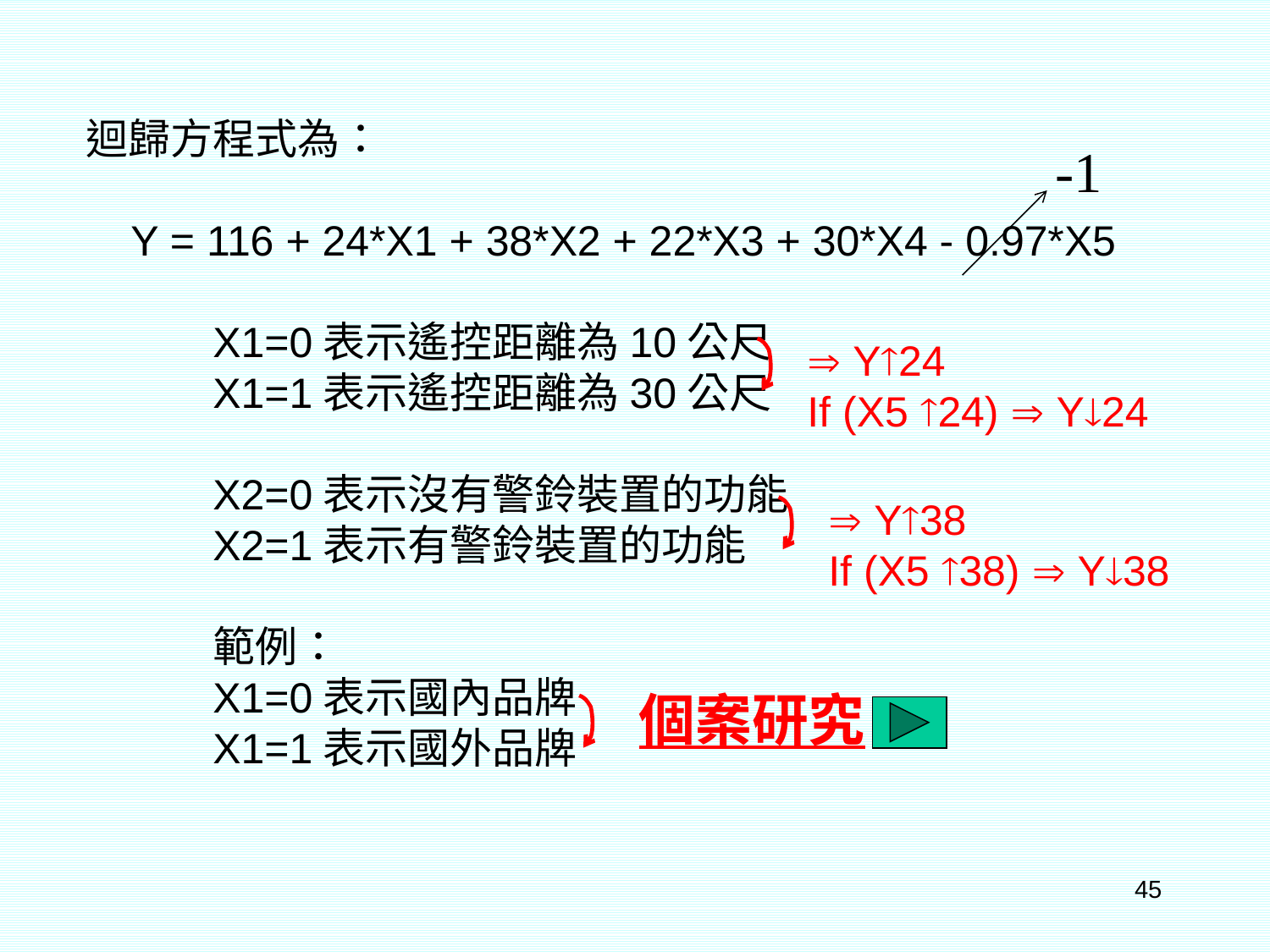

迴歸方程式為：

Y = 116 + 24*X1 + 38*X2 + 22*X3 + 30*X4 - 0.97*X5

X1=0表示遙控距離為10公尺
X1=1表示遙控距離為30公尺

X2=0表示沒有警鈴裝置的功能
X2=1表示有警鈴裝置的功能

範例：
X1=0表示國內品牌
X1=1表示國外品牌
-1

⇒ Y↑24
If (X5 ↑24) ⇒ Y↓24

⇒ Y↑38
If (X5 ↑38) ⇒ Y↓38

個案研究

45